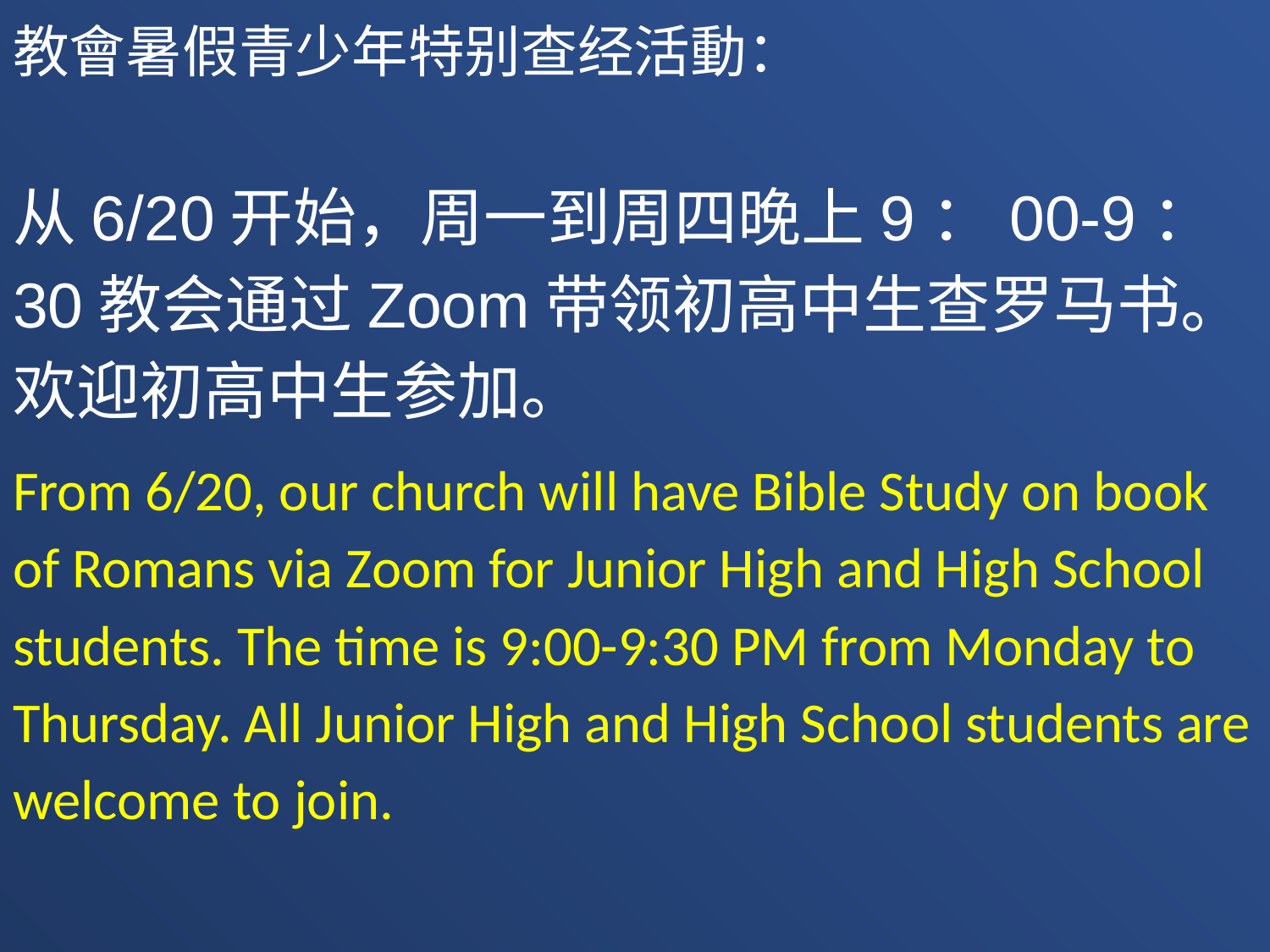

教會暑假青少年特别查经活動：

从6/20开始，周一到周四晚上9：00-9：30教会通过Zoom带领初高中生查罗马书。欢迎初高中生参加。
From 6/20, our church will have Bible Study on book of Romans via Zoom for Junior High and High School students. The time is 9:00-9:30 PM from Monday to Thursday. All Junior High and High School students are welcome to join.